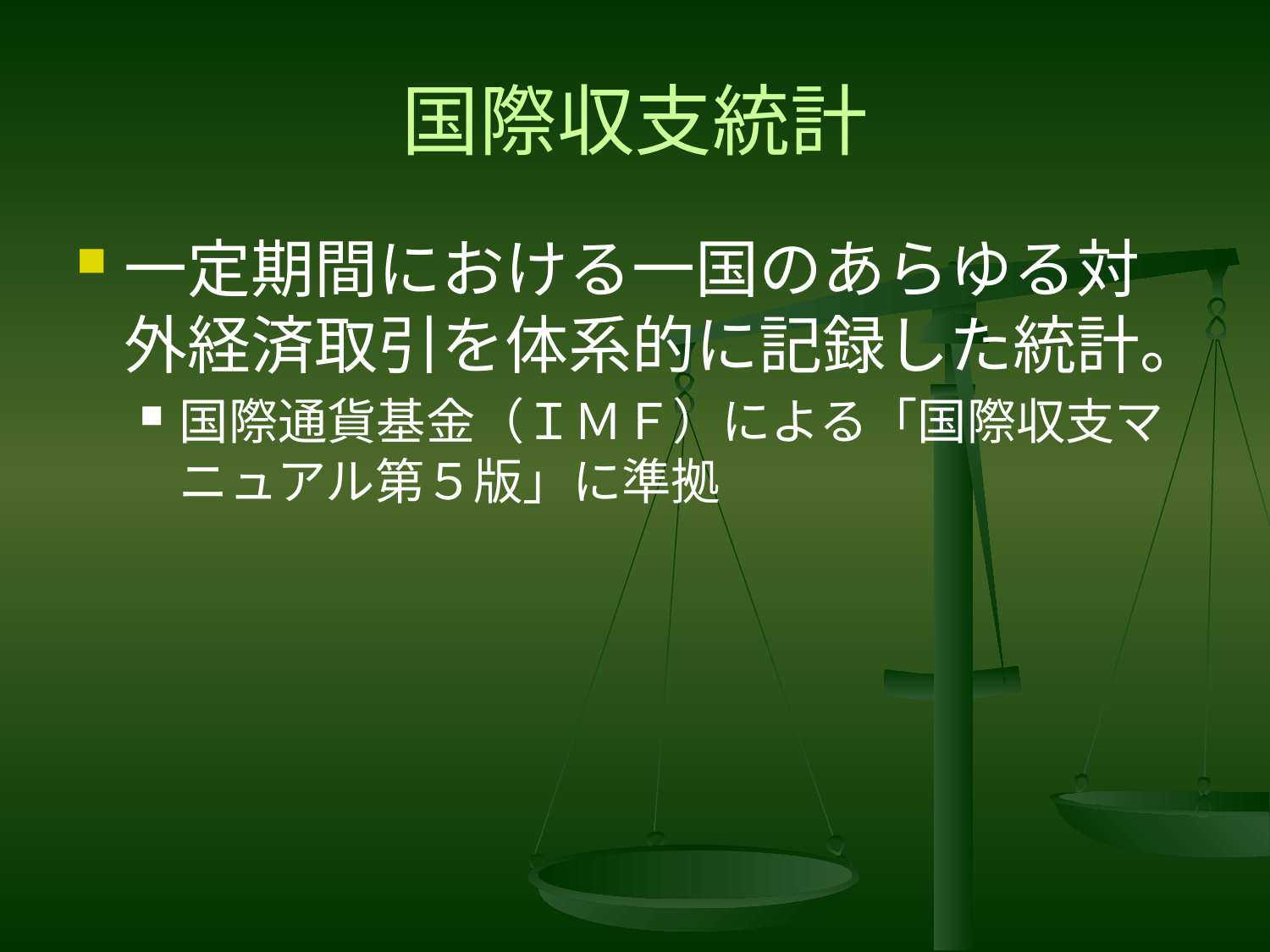

# 国際収支統計
一定期間における一国のあらゆる対外経済取引を体系的に記録した統計。
国際通貨基金（ＩＭＦ）による「国際収支マニュアル第５版」に準拠